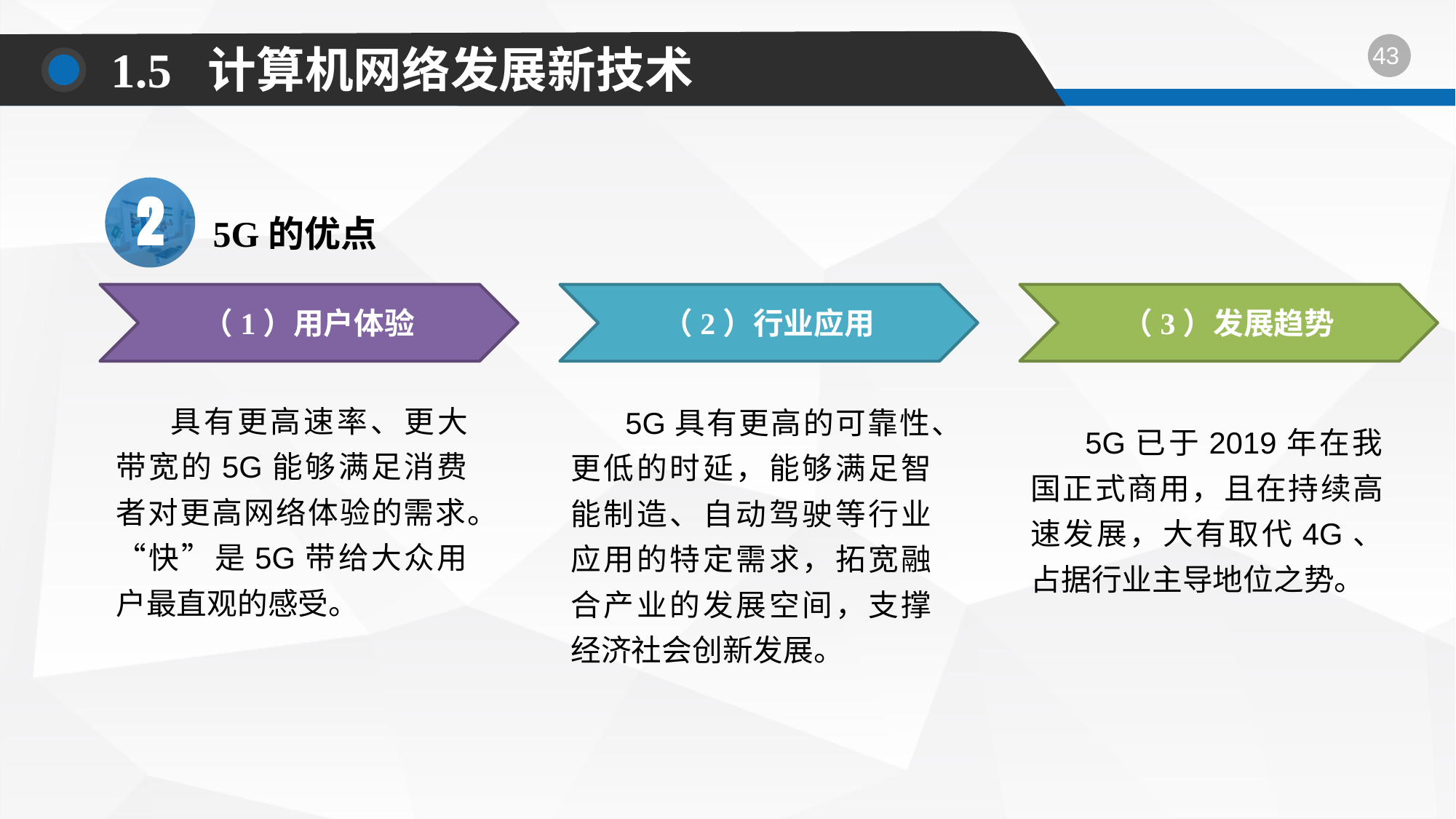

1.5  计算机网络发展新技术

2
5G的优点
（1）用户体验
（2）行业应用
（3）发展趋势
具有更高速率、更大带宽的5G能够满足消费者对更高网络体验的需求。“快”是5G带给大众用户最直观的感受。
5G具有更高的可靠性、更低的时延，能够满足智能制造、自动驾驶等行业应用的特定需求，拓宽融合产业的发展空间，支撑经济社会创新发展。
5G已于2019年在我国正式商用，且在持续高速发展，大有取代4G、占据行业主导地位之势。